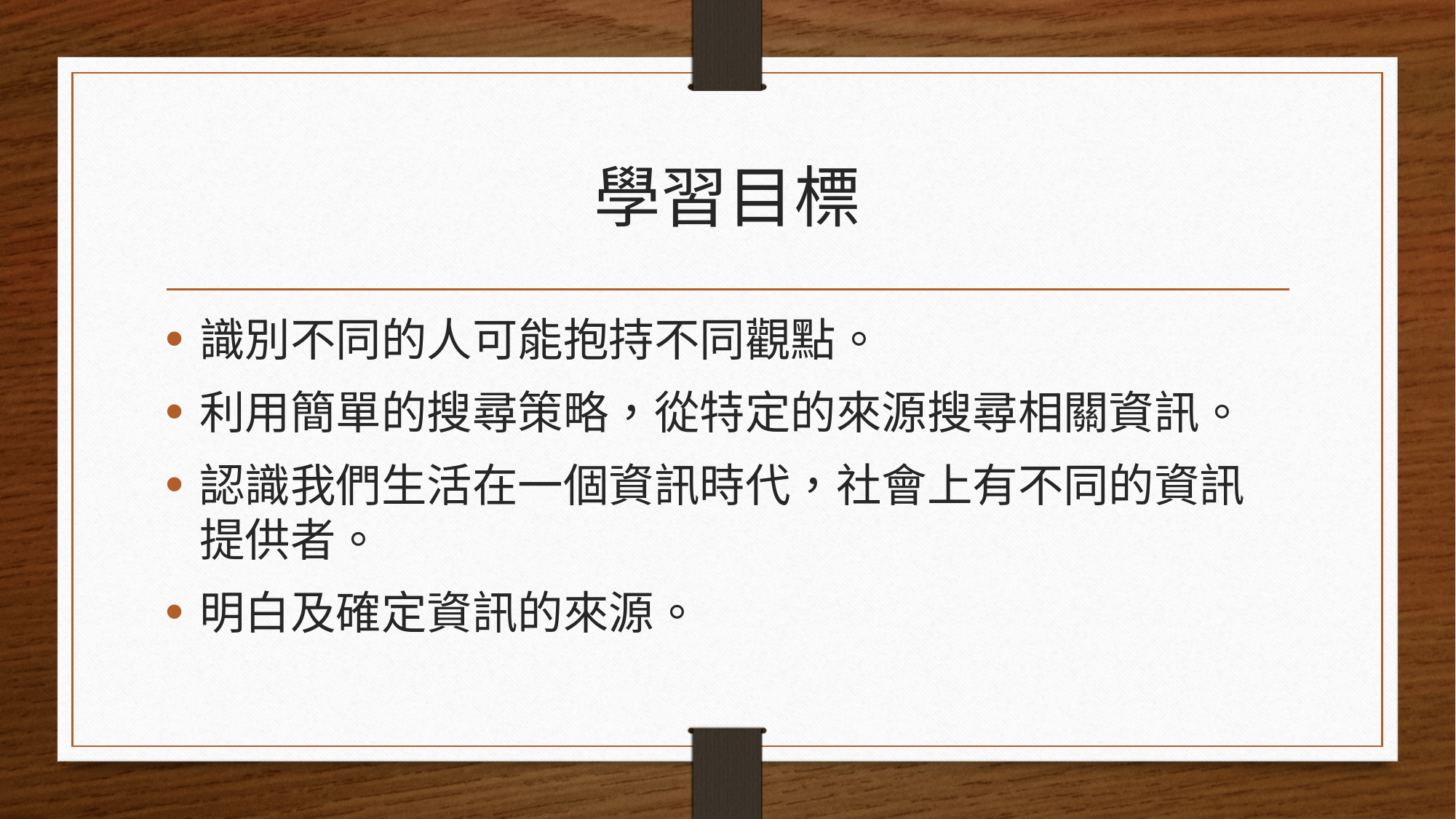

# 學習目標
識別不同的人可能抱持不同觀點。
利用簡單的搜尋策略，從特定的來源搜尋相關資訊。
認識我們生活在一個資訊時代，社會上有不同的資訊提供者。
明白及確定資訊的來源。